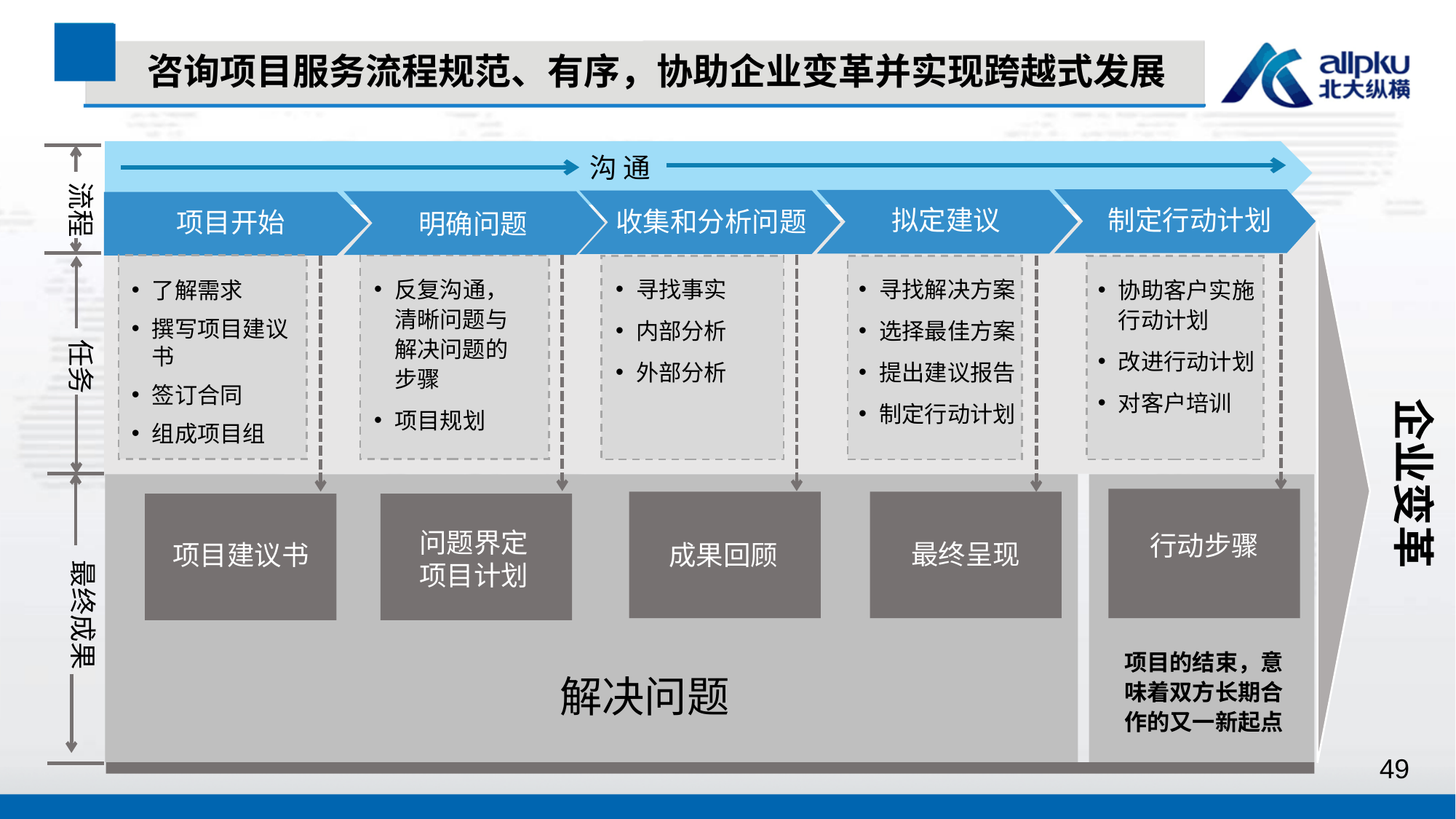

咨询项目服务流程规范、有序，协助企业变革并实现跨越式发展

沟 通
流程

拟定建议
制定行动计划
收集和分析问题
项目开始
明确问题

反复沟通，清晰问题与解决问题的步骤
项目规划
寻找解决方案
选择最佳方案
提出建议报告
制定行动计划
寻找事实
内部分析
外部分析
协助客户实施行动计划
改进行动计划
对客户培训
了解需求
撰写项目建议书
签订合同
组成项目组
企业变革
任务

问题界定
项目计划
行动步骤
最终呈现
成果回顾
项目建议书
最终成果

项目的结束，意味着双方长期合作的又一新起点
解决问题